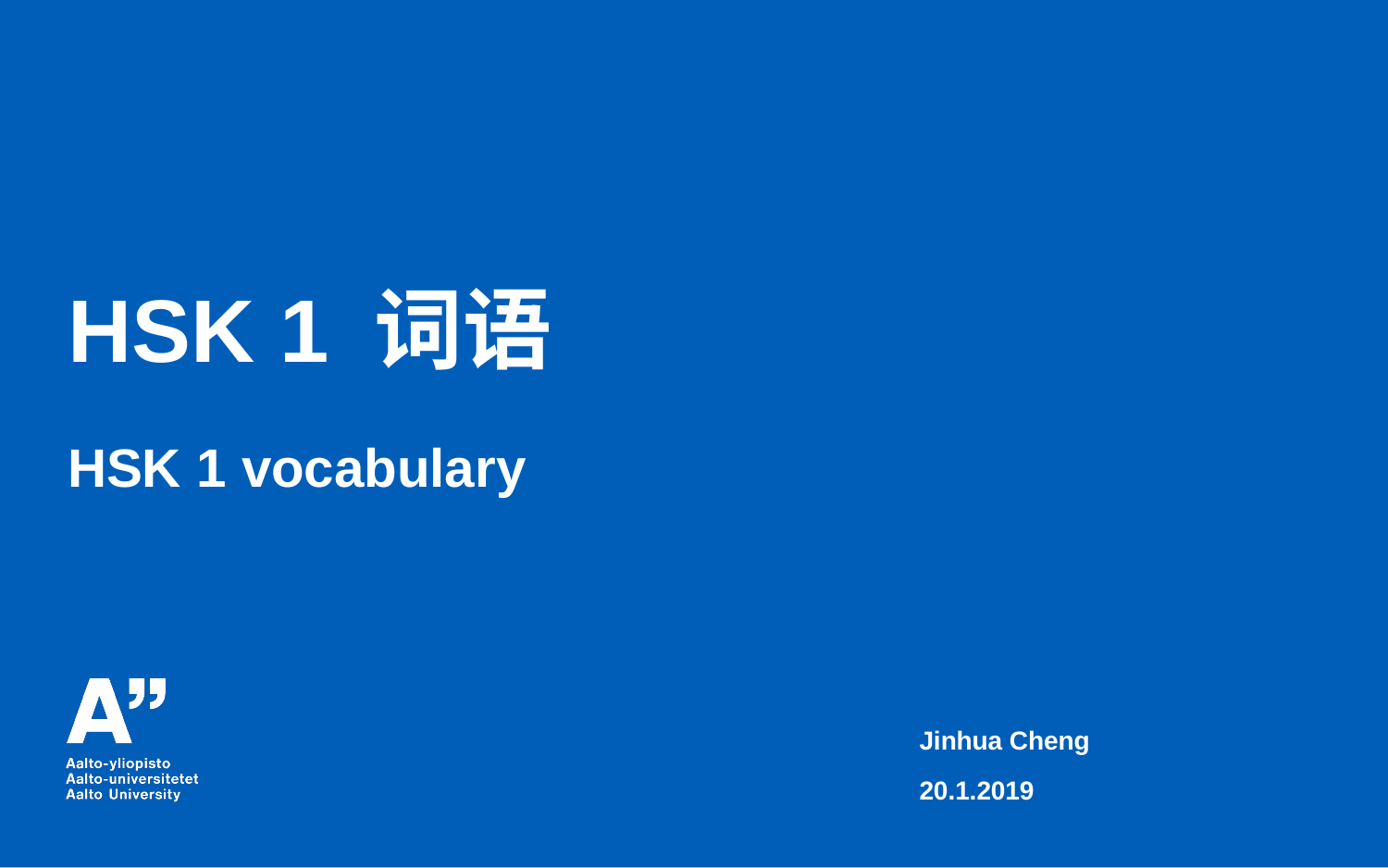

HSK 1 词语
HSK 1 vocabulary
Jinhua Cheng
20.1.2019